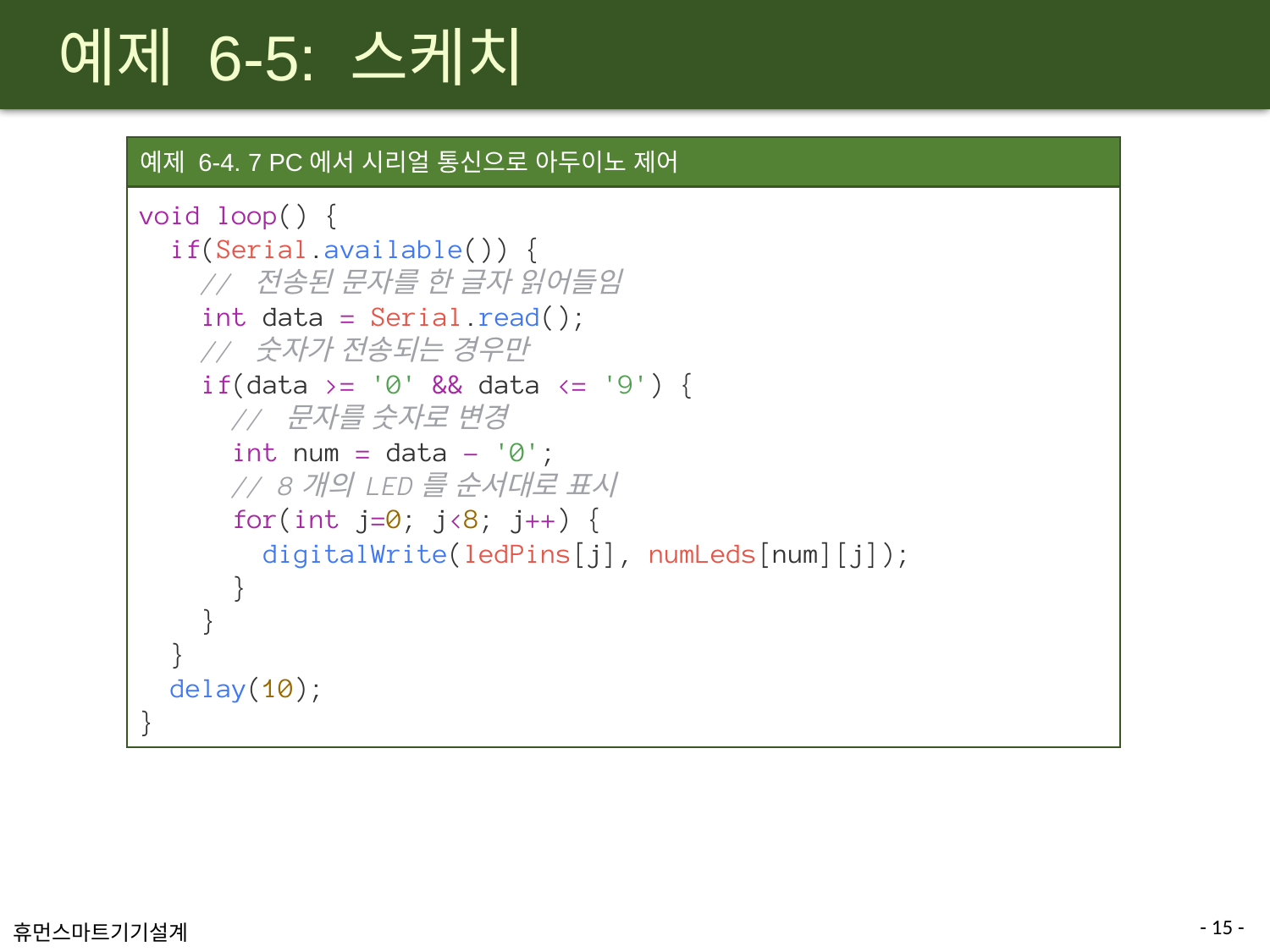

# 예제 6-5: 스케치
예제 6-4. 7 PC에서 시리얼 통신으로 아두이노 제어
void loop() {
  if(Serial.available()) {
    // 전송된 문자를 한 글자 읽어들임
    int data = Serial.read();
    // 숫자가 전송되는 경우만
    if(data >= '0' && data <= '9') {
      // 문자를 숫자로 변경
      int num = data - '0';
      // 8개의 LED를 순서대로 표시
      for(int j=0; j<8; j++) {
        digitalWrite(ledPins[j], numLeds[num][j]);
      }
    }
  }
  delay(10);
}
- 15 -